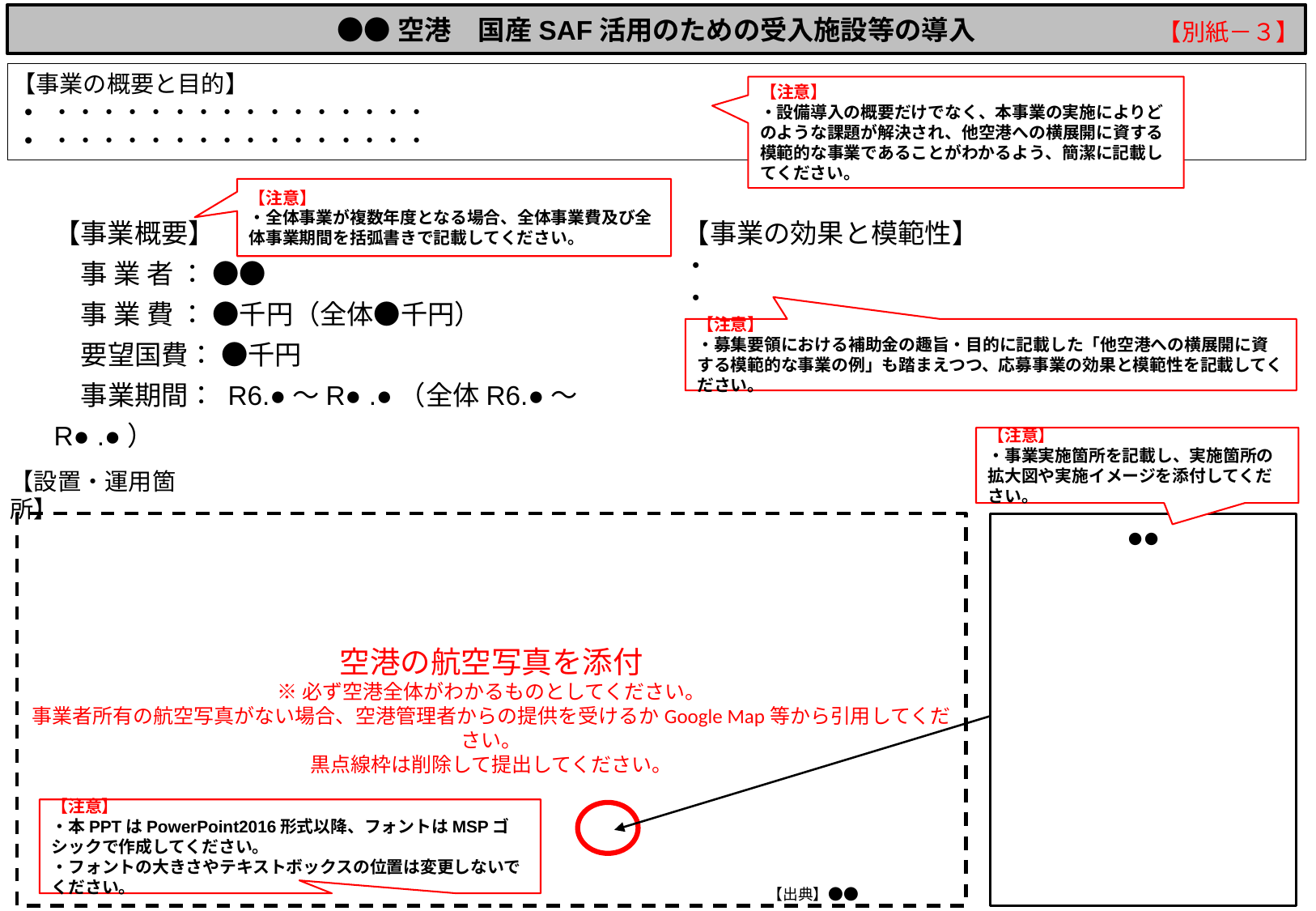

●●空港　国産SAF活用のための受入施設等の導入
【別紙－３】
【事業の概要と目的】
・・・・・・・・・・・・・・・・
・・・・・・・・・・・・・・・・
【注意】
・設備導入の概要だけでなく、本事業の実施によりどのような課題が解決され、他空港への横展開に資する模範的な事業であることがわかるよう、簡潔に記載してください。
【注意】
・全体事業が複数年度となる場合、全体事業費及び全体事業期間を括弧書きで記載してください。
【事業概要】
　事 業 者 ： ●●
　事 業 費 ： ●千円（全体●千円）
　要望国費： ●千円
　事業期間： R6.●～R● .●（全体R6.●～R● .●）
【事業の効果と模範性】
・
・
【注意】
・募集要領における補助金の趣旨・目的に記載した「他空港への横展開に資する模範的な事業の例」も踏まえつつ、応募事業の効果と模範性を記載してください。
【注意】
・事業実施箇所を記載し、実施箇所の拡大図や実施イメージを添付してください。
【設置・運用箇所】
空港の航空写真を添付
※必ず空港全体がわかるものとしてください。
事業者所有の航空写真がない場合、空港管理者からの提供を受けるかGoogle Map等から引用してください。
黒点線枠は削除して提出してください。
●●
【注意】
・本PPTはPowerPoint2016形式以降、フォントはMSPゴシックで作成してください。
・フォントの大きさやテキストボックスの位置は変更しないでください。

【出典】●●